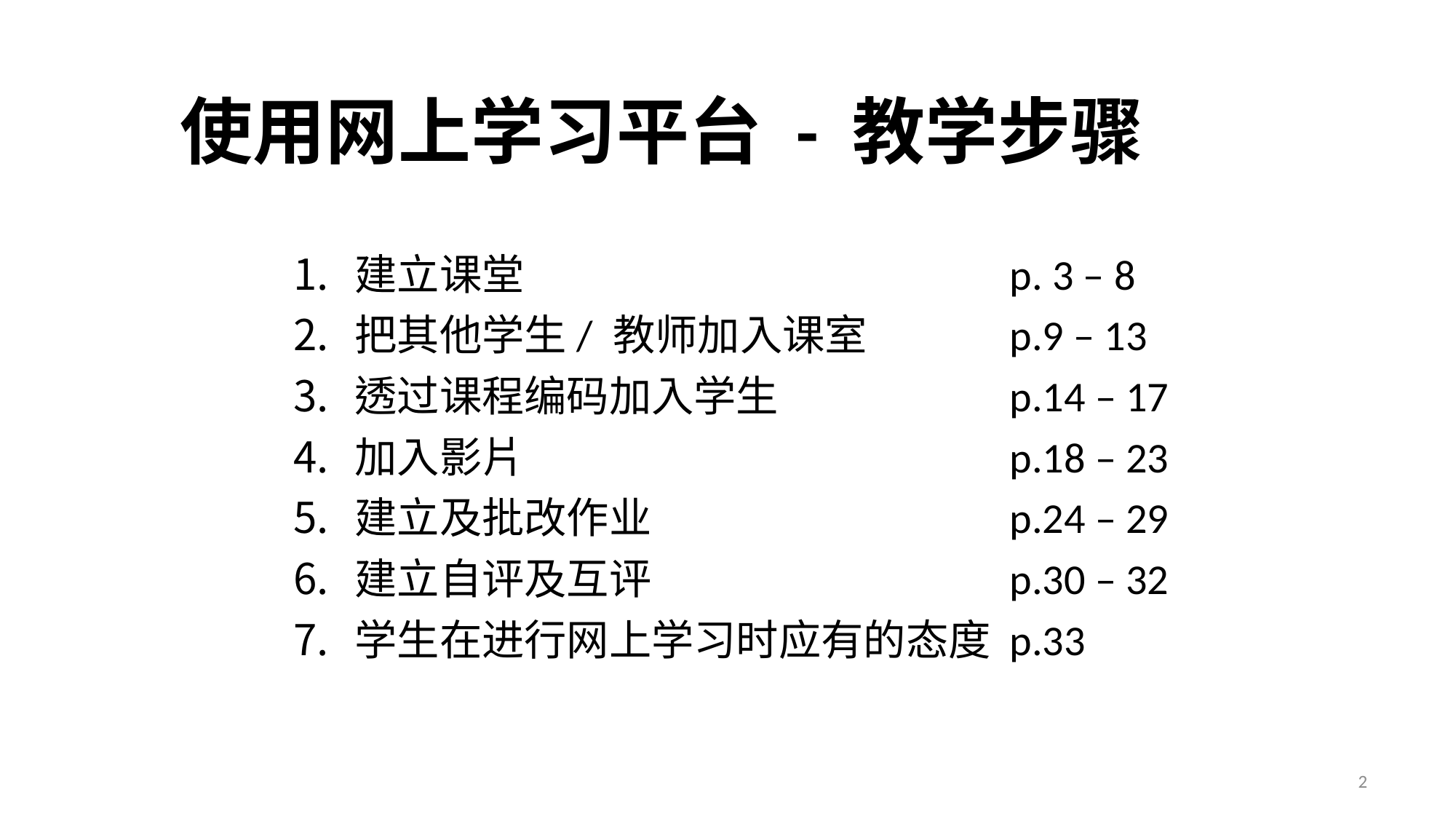

# 使用网上学习平台 - 教学步骤
建立课堂 			  		p. 3 – 8
把其他学生/ 教师加入课室		p.9 – 13
透过课程编码加入学生			p.14 – 17
加入影片					p.18 – 23
建立及批改作业				p.24 – 29
建立自评及互评				p.30 – 32
学生在进行网上学习时应有的态度	p.33

2